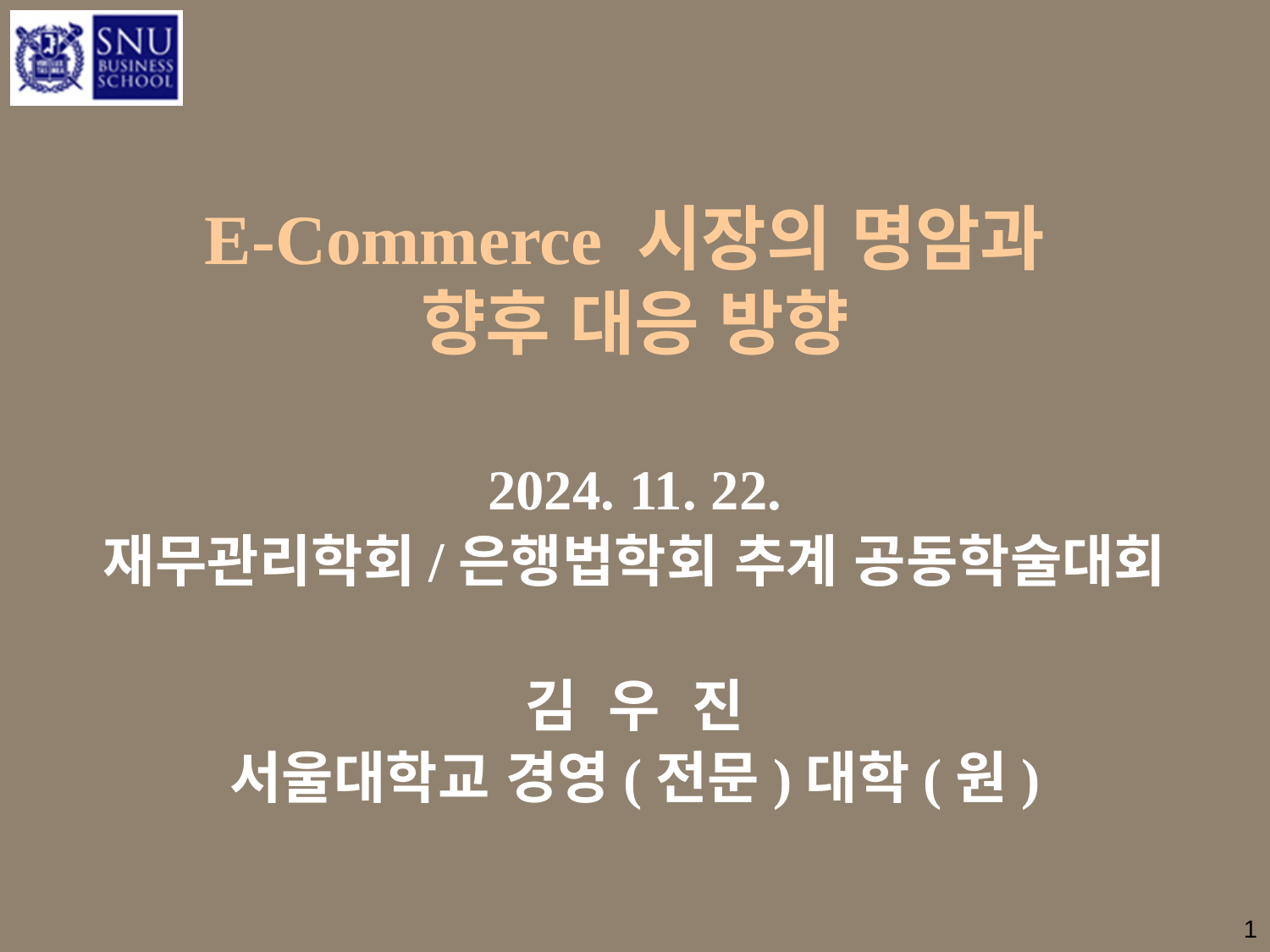

# E-Commerce 시장의 명암과 향후 대응 방향
2024. 11. 22.
재무관리학회/은행법학회 추계 공동학술대회

김  우  진
서울대학교 경영(전문)대학(원)
1